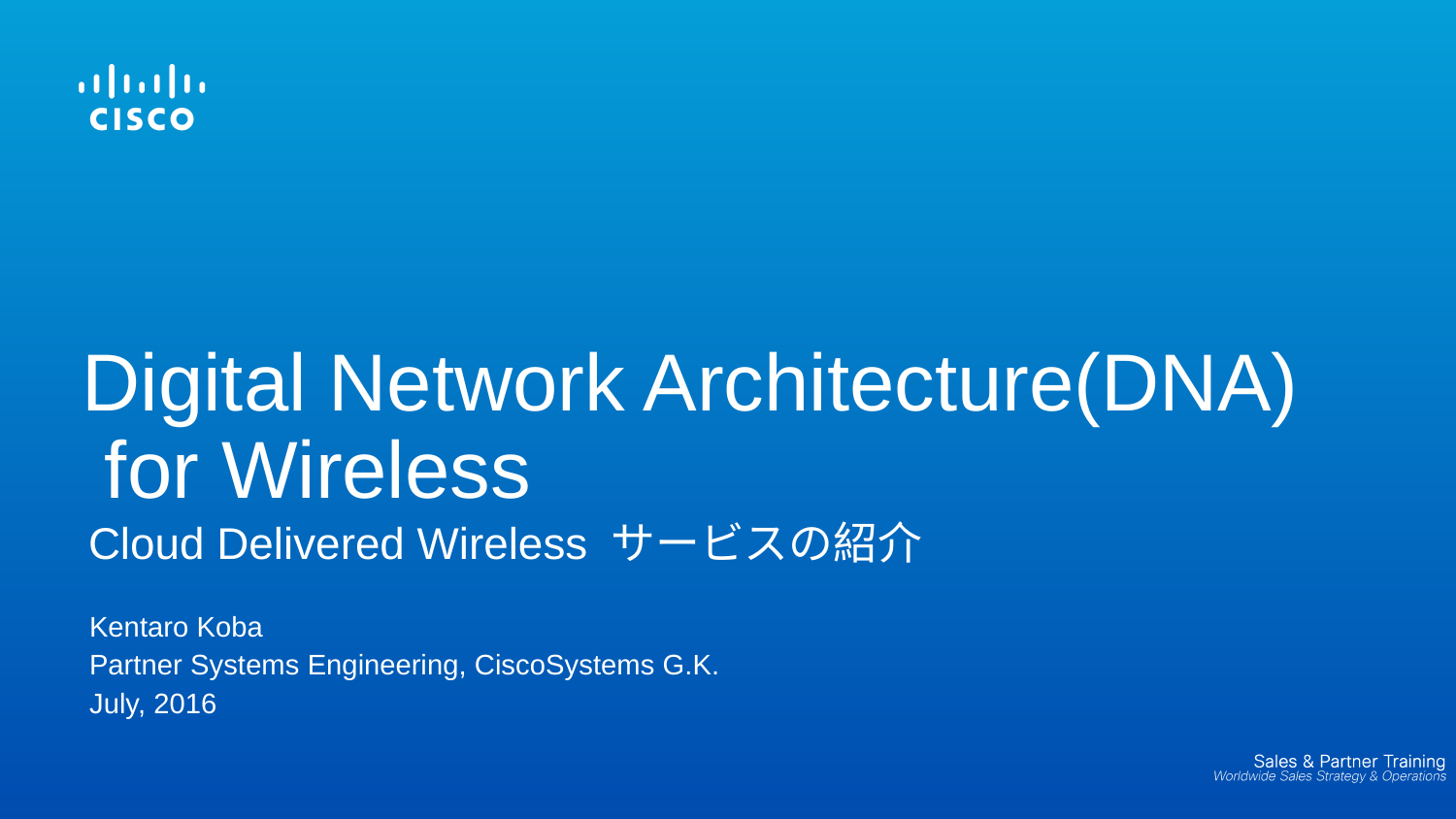

# Digital Network Architecture(DNA) for Wireless
Cloud Delivered Wireless サービスの紹介
Kentaro Koba
Partner Systems Engineering, CiscoSystems G.K.
July, 2016